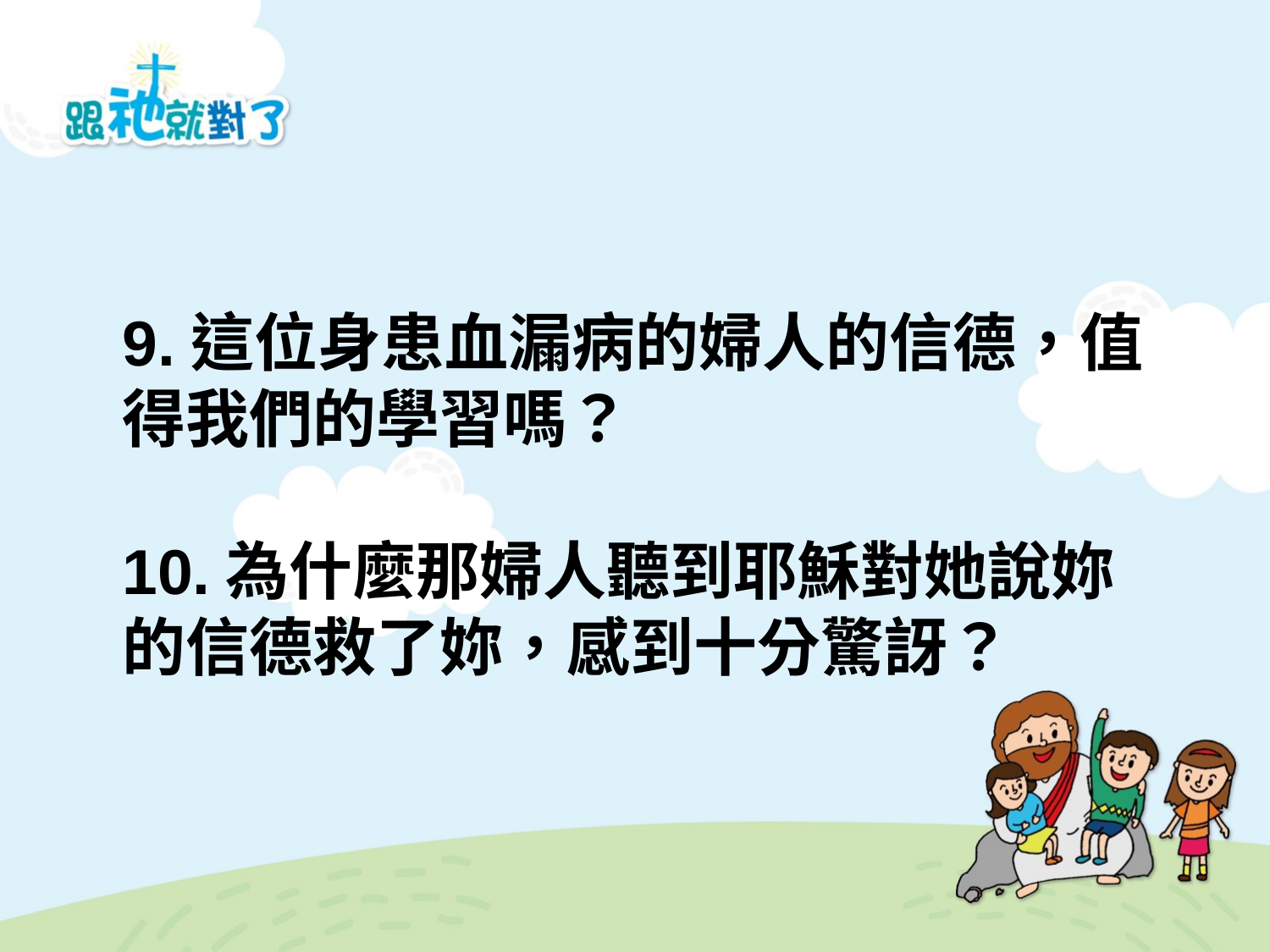

9.這位身患血漏病的婦人的信德，值得我們的學習嗎？

10.為什麼那婦人聽到耶穌對她說妳的信德救了妳，感到十分驚訝？